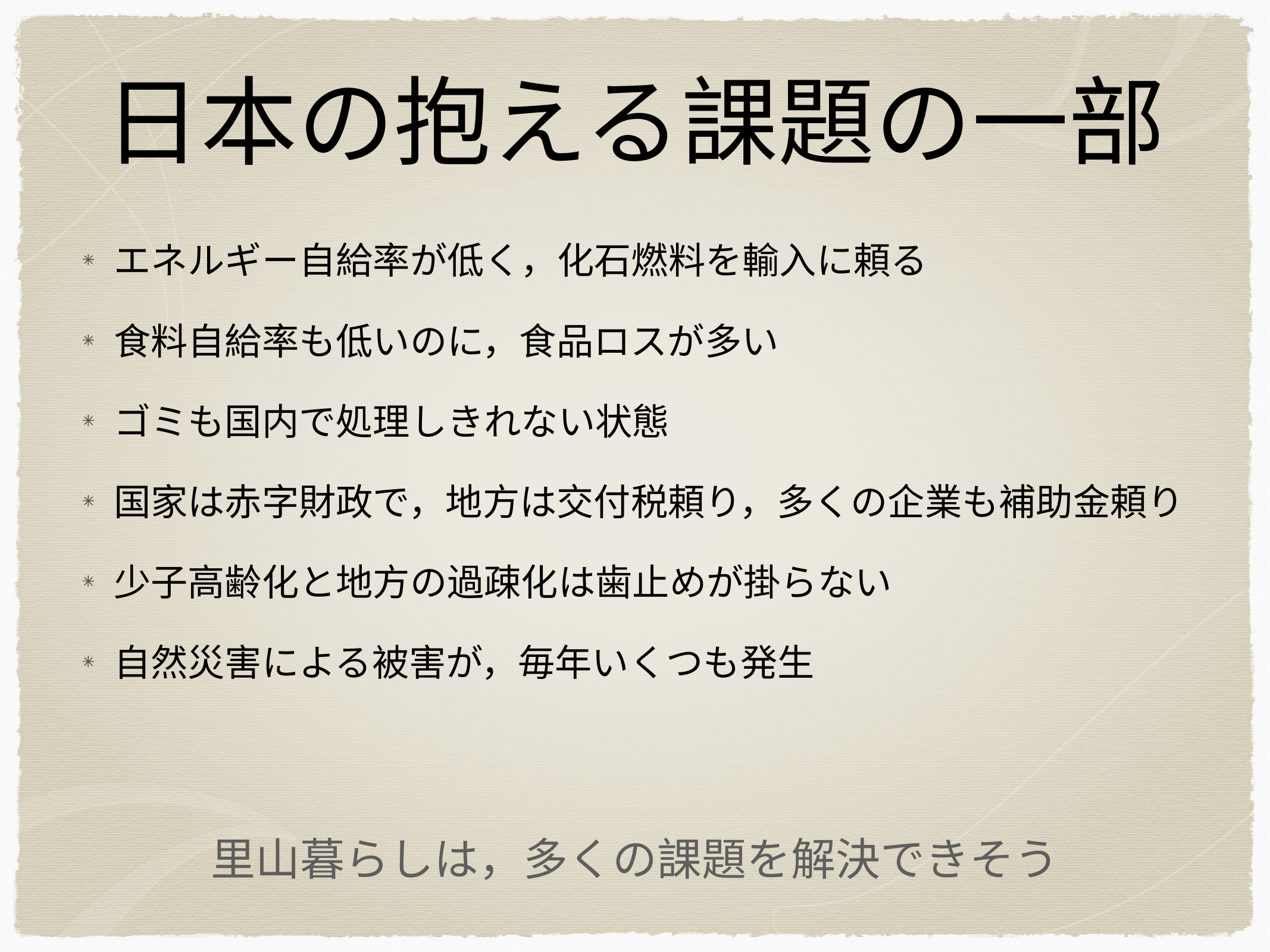

# 日本の抱える課題の一部
エネルギー自給率が低く，化石燃料を輸入に頼る
食料自給率も低いのに，食品ロスが多い
ゴミも国内で処理しきれない状態
国家は赤字財政で，地方は交付税頼り，多くの企業も補助金頼り
少子高齢化と地方の過疎化は歯止めが掛らない
自然災害による被害が，毎年いくつも発生
里山暮らしは，多くの課題を解決できそう